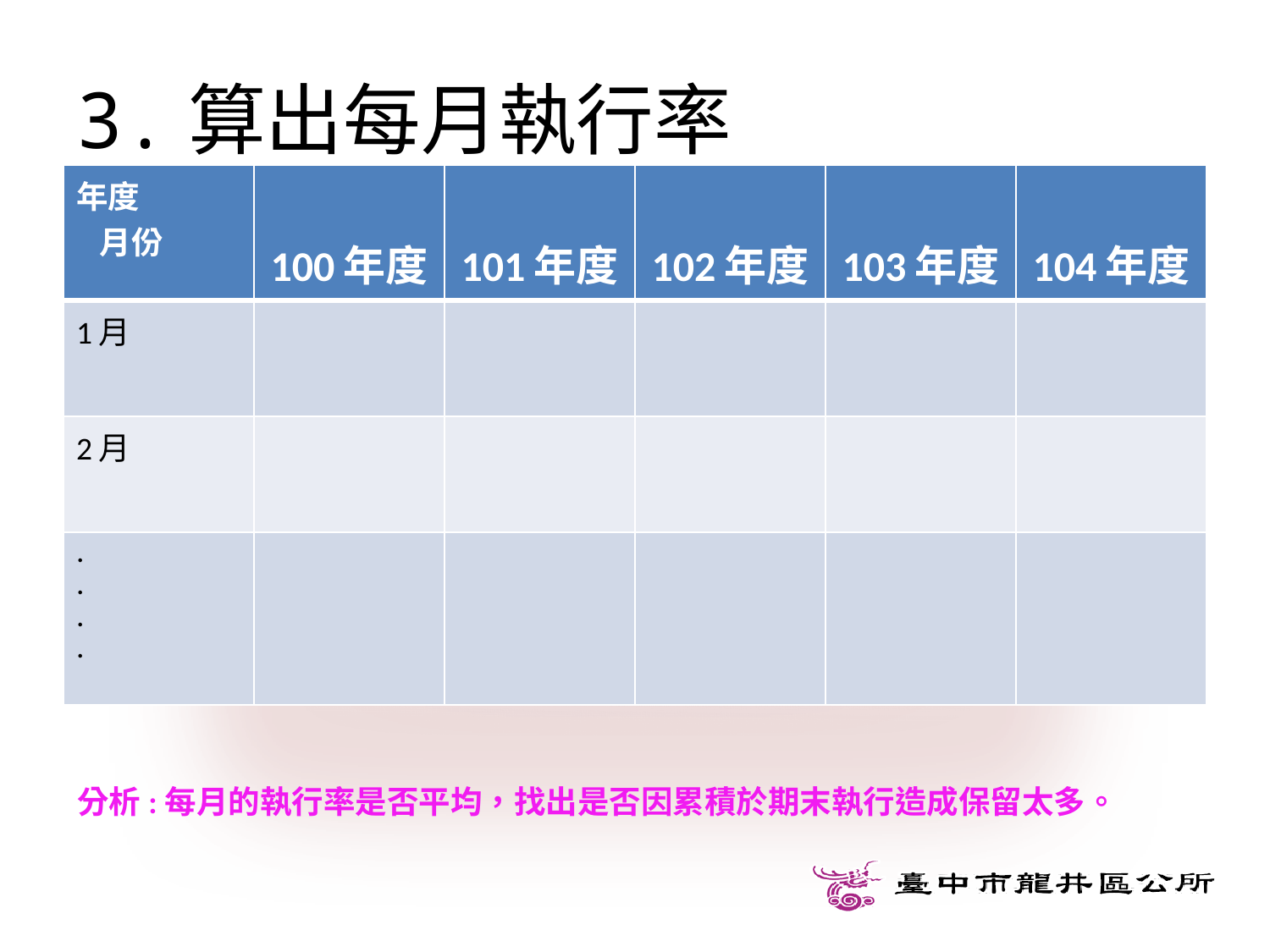

# 3.算出每月執行率
| 年度 月份 | 100年度 | 101年度 | 102年度 | 103年度 | 104年度 |
| --- | --- | --- | --- | --- | --- |
| 1月 |  |  |  |  |  |
| 2月 |  |  |  |  |  |
| . . . . |  |  |  |  |  |
分析:每月的執行率是否平均，找出是否因累積於期末執行造成保留太多。